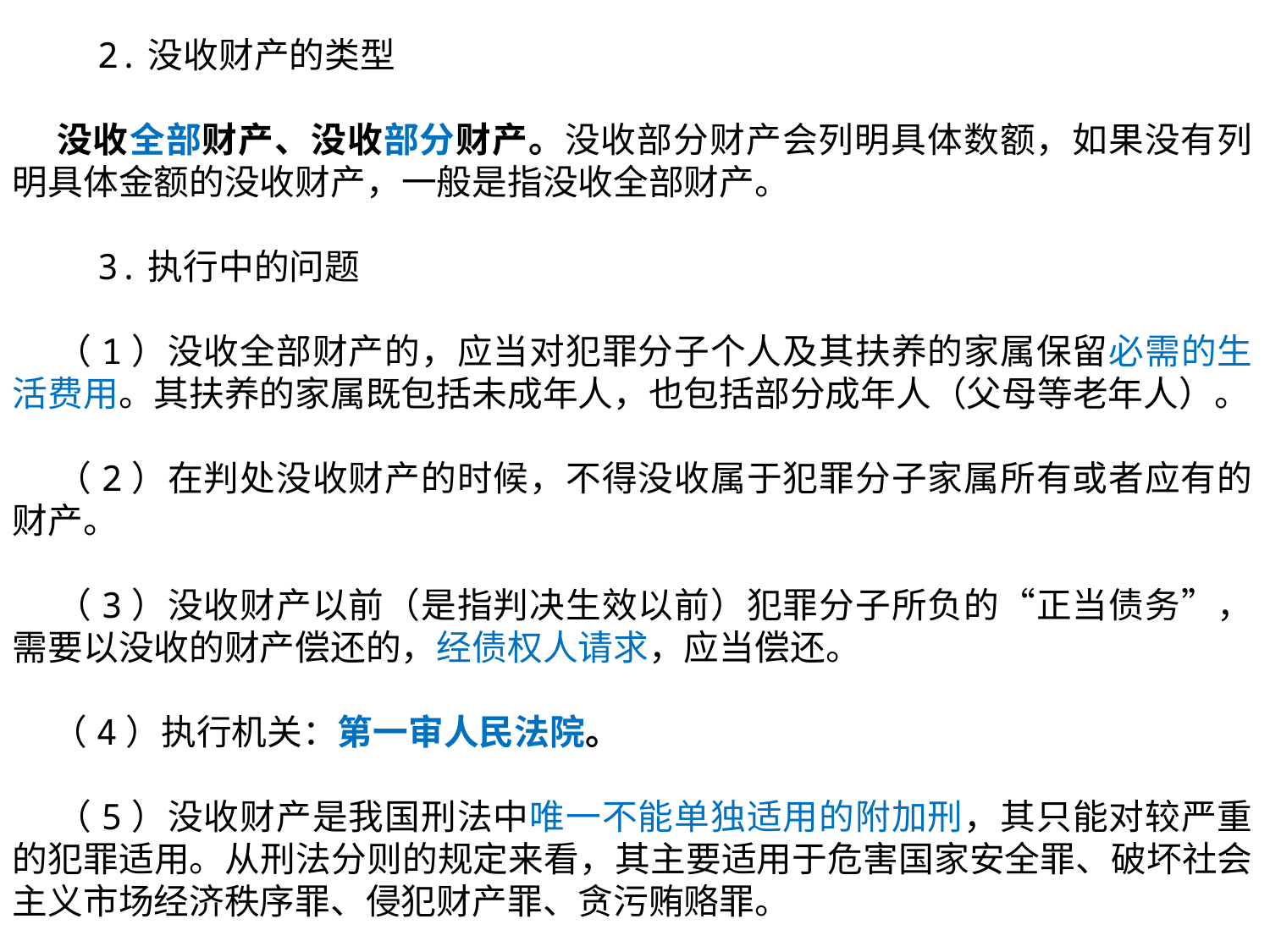

2.没收财产的类型

    没收全部财产、没收部分财产。没收部分财产会列明具体数额，如果没有列明具体金额的没收财产，一般是指没收全部财产。

    3.执行中的问题

    （1）没收全部财产的，应当对犯罪分子个人及其扶养的家属保留必需的生活费用。其扶养的家属既包括未成年人，也包括部分成年人（父母等老年人）。

    （2）在判处没收财产的时候，不得没收属于犯罪分子家属所有或者应有的财产。

    （3）没收财产以前（是指判决生效以前）犯罪分子所负的“正当债务”，需要以没收的财产偿还的，经债权人请求，应当偿还。

    （4）执行机关：第一审人民法院。

    （5）没收财产是我国刑法中唯一不能单独适用的附加刑，其只能对较严重的犯罪适用。从刑法分则的规定来看，其主要适用于危害国家安全罪、破坏社会主义市场经济秩序罪、侵犯财产罪、贪污贿赂罪。